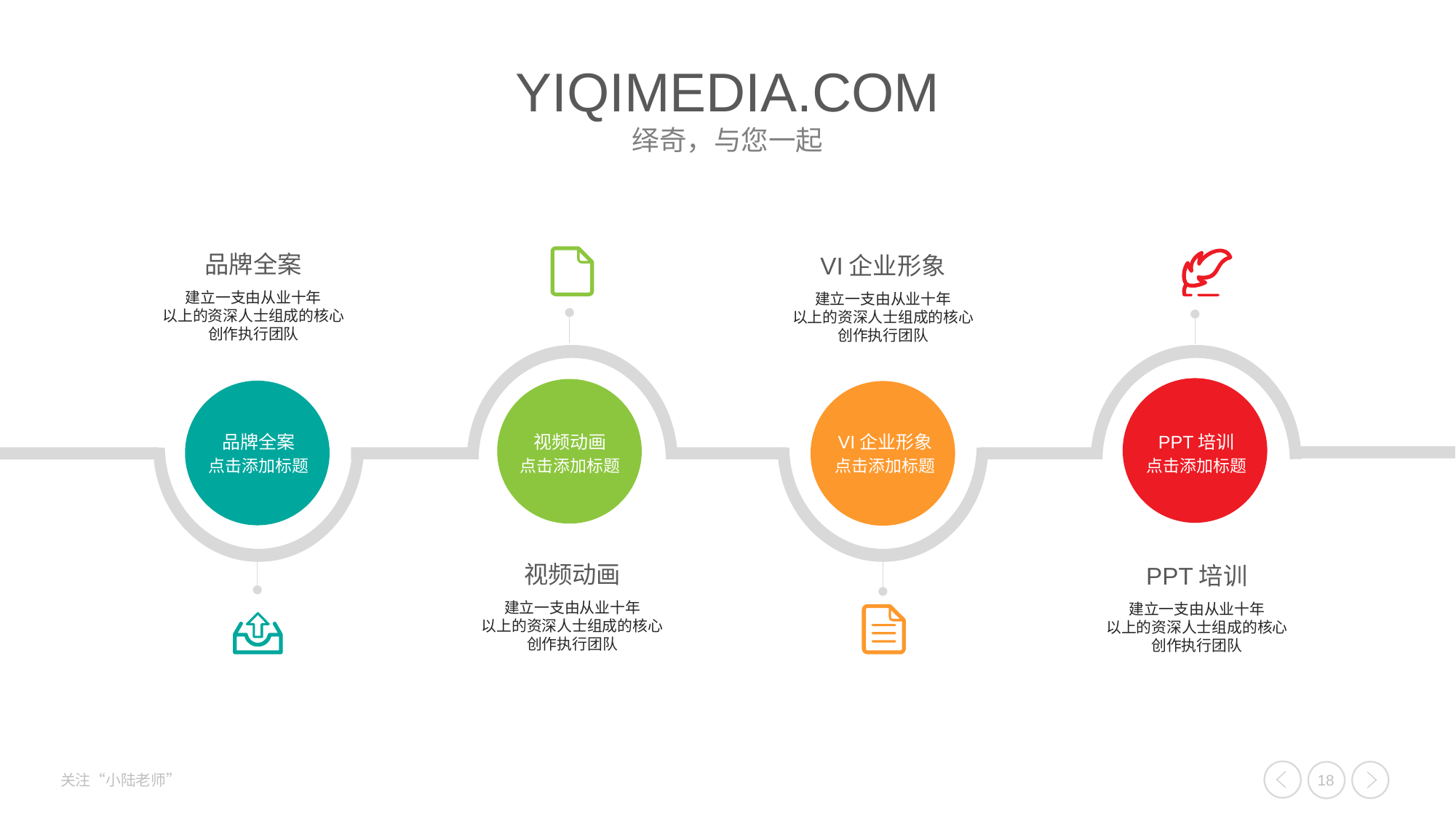

品牌全案
建立一支由从业十年
以上的资深人士组成的核心
创作执行团队
VI企业形象
建立一支由从业十年
以上的资深人士组成的核心
创作执行团队

品牌全案
点击添加标题
视频动画
点击添加标题
VI企业形象
点击添加标题
PPT培训
点击添加标题
视频动画
建立一支由从业十年
以上的资深人士组成的核心
创作执行团队
PPT培训
建立一支由从业十年
以上的资深人士组成的核心
创作执行团队